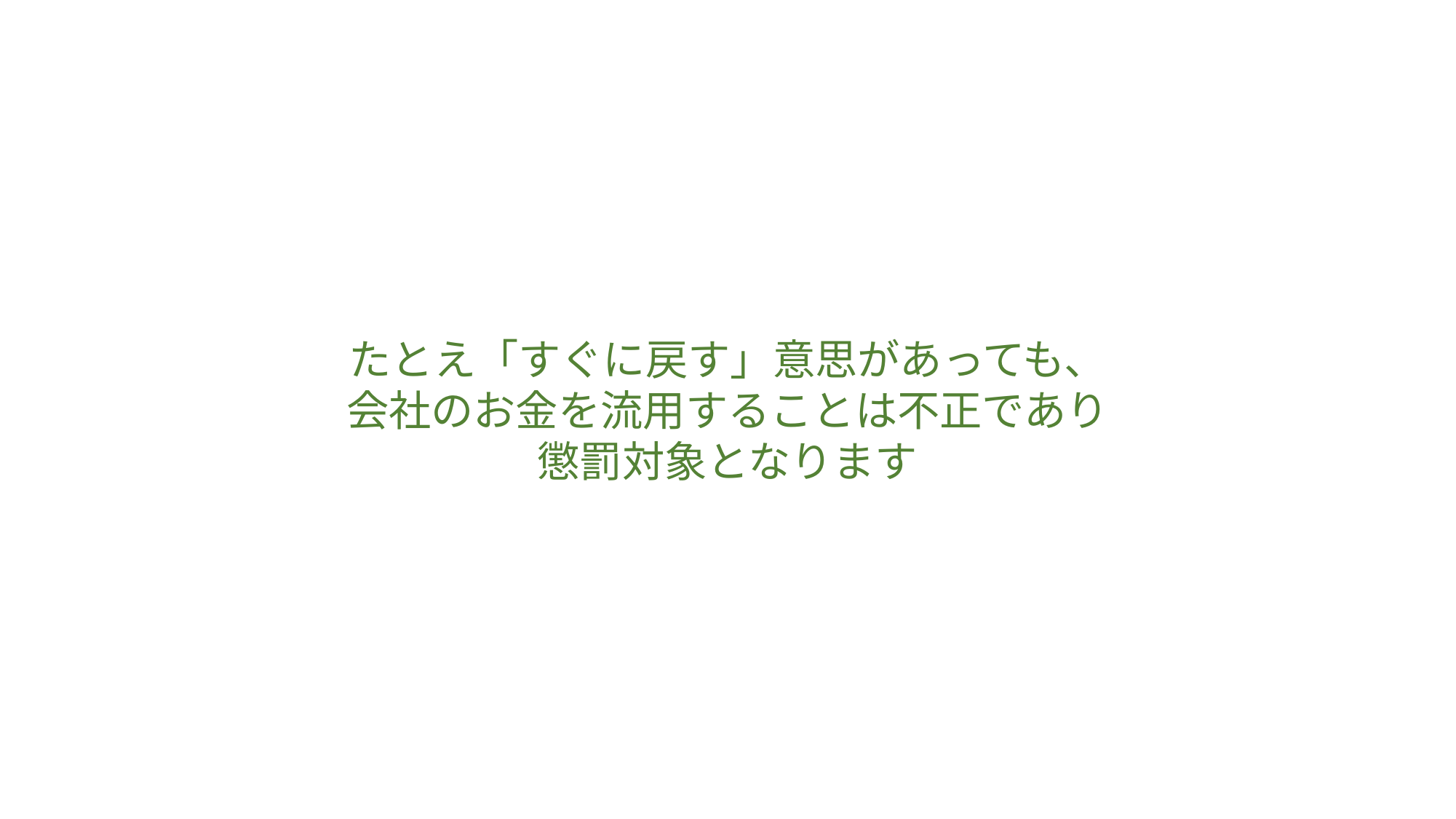

たとえ「すぐに戻す」意思があっても、
会社のお金を流用することは不正であり
懲罰対象となります